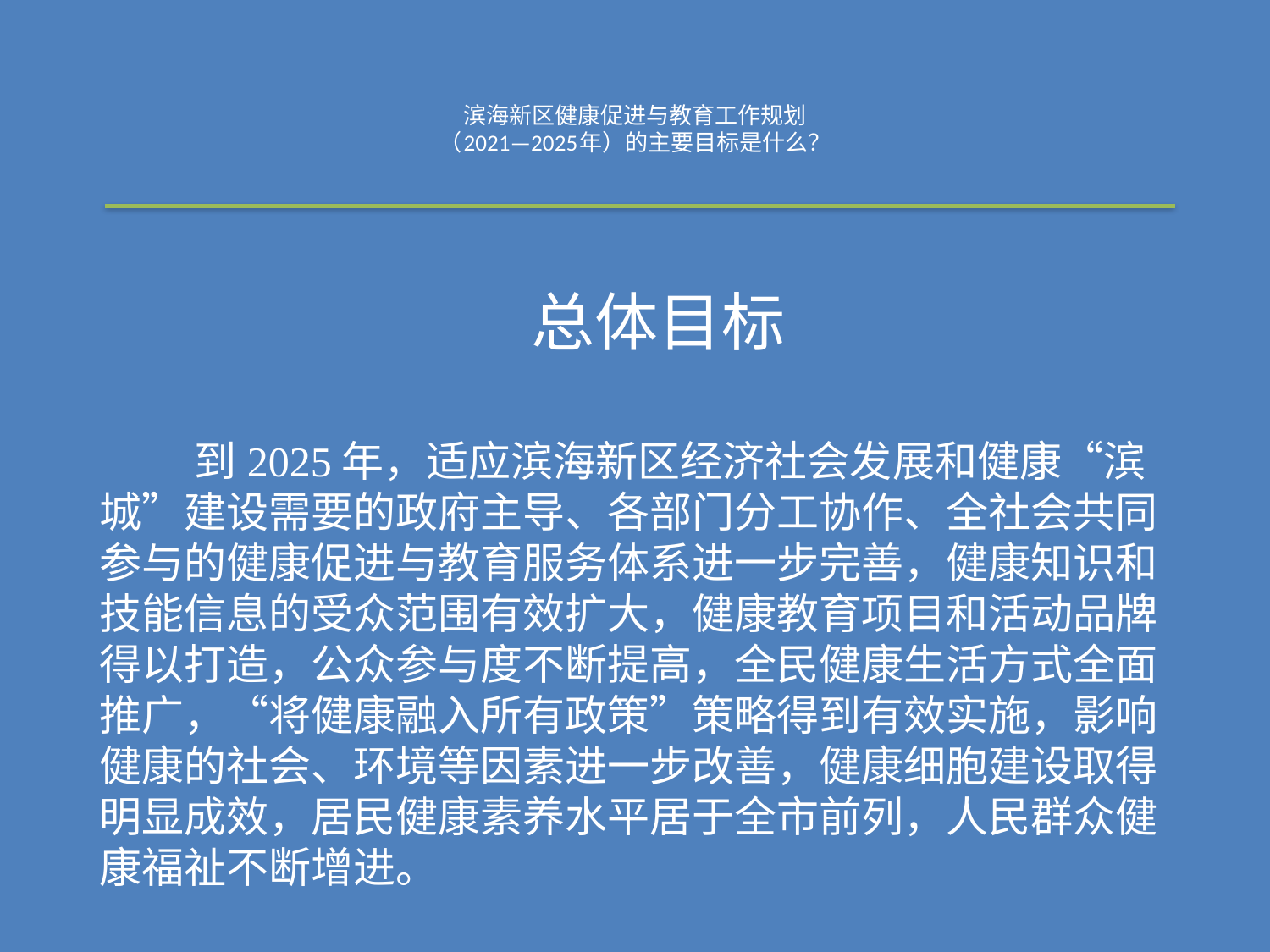

# 滨海新区健康促进与教育工作规划 （2021—2025年）的主要目标是什么？
总体目标

   到2025年，适应滨海新区经济社会发展和健康“滨城”建设需要的政府主导、各部门分工协作、全社会共同参与的健康促进与教育服务体系进一步完善，健康知识和技能信息的受众范围有效扩大，健康教育项目和活动品牌得以打造，公众参与度不断提高，全民健康生活方式全面推广，“将健康融入所有政策”策略得到有效实施，影响健康的社会、环境等因素进一步改善，健康细胞建设取得明显成效，居民健康素养水平居于全市前列，人民群众健康福祉不断增进。